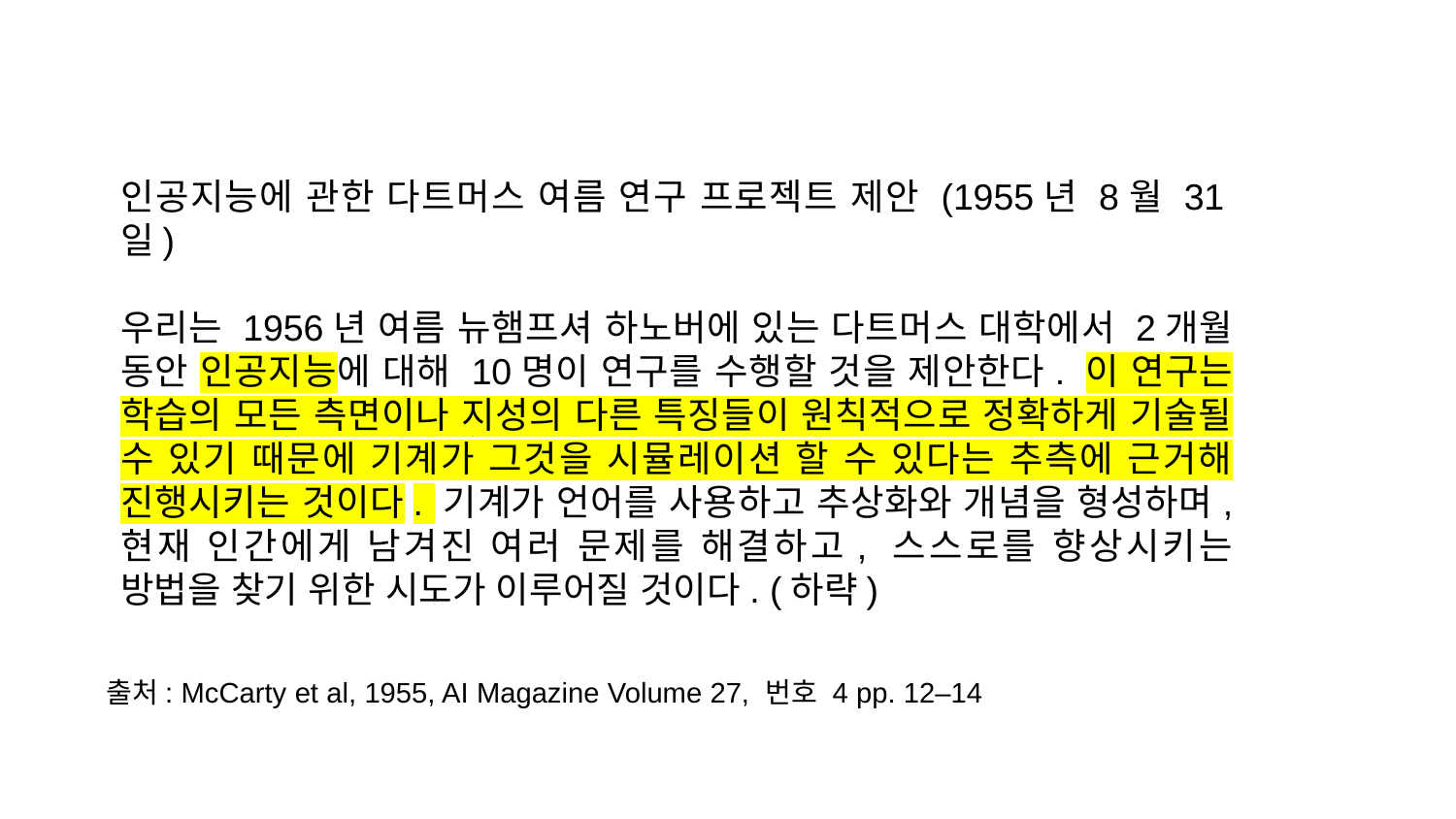

인공지능에 관한 다트머스 여름 연구 프로젝트 제안 (1955년 8월 31일)

우리는 1956년 여름 뉴햄프셔 하노버에 있는 다트머스 대학에서 2개월 동안 인공지능에 대해 10명이 연구를 수행할 것을 제안한다. 이 연구는 학습의 모든 측면이나 지성의 다른 특징들이 원칙적으로 정확하게 기술될 수 있기 때문에 기계가 그것을 시뮬레이션 할 수 있다는 추측에 근거해 진행시키는 것이다. 기계가 언어를 사용하고 추상화와 개념을 형성하며, 현재 인간에게 남겨진 여러 문제를 해결하고, 스스로를 향상시키는 방법을 찾기 위한 시도가 이루어질 것이다. (하략)
출처: McCarty et al, 1955, AI Magazine Volume 27, 번호 4 pp. 12–14